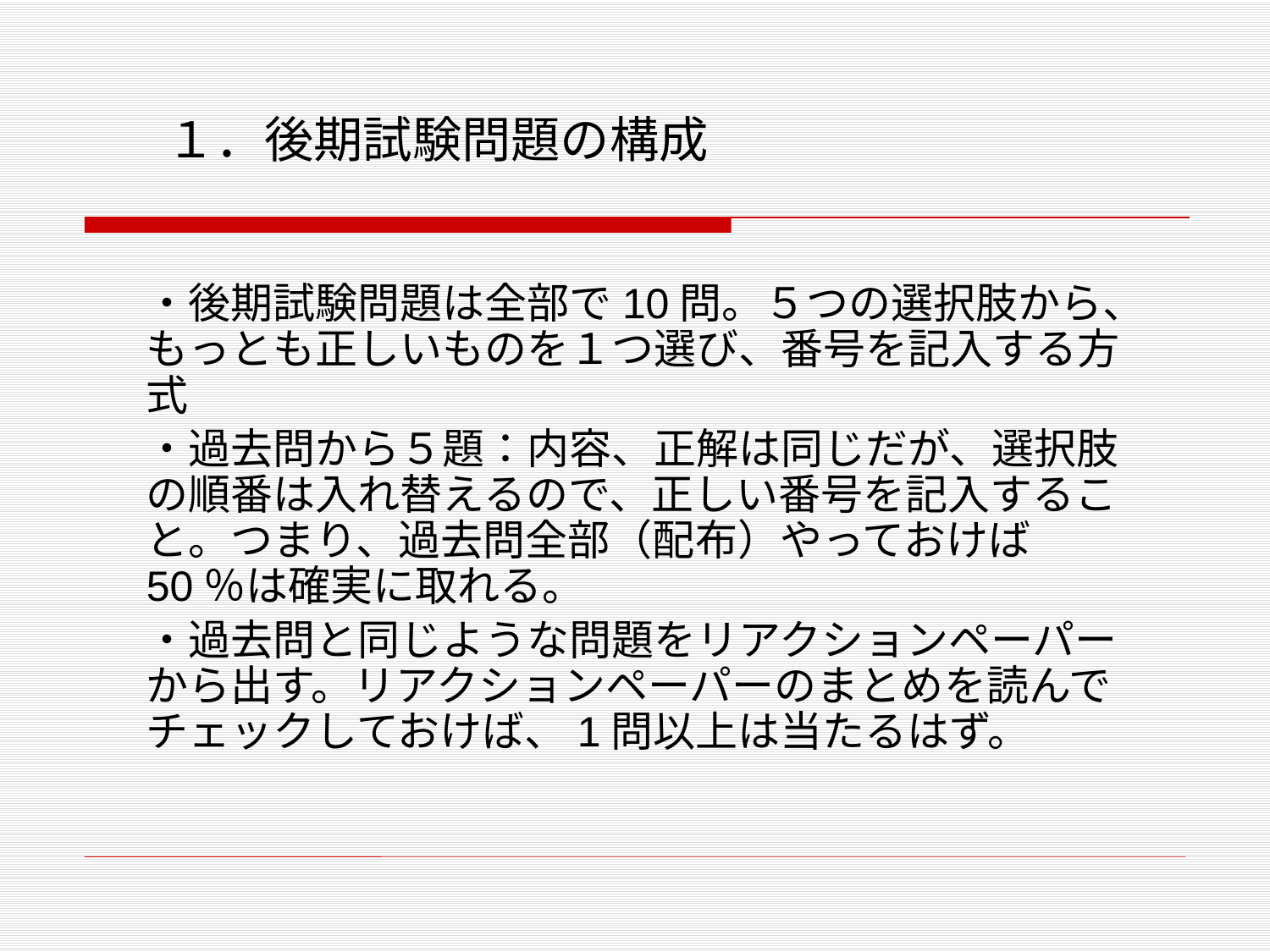

# １．後期試験問題の構成
・後期試験問題は全部で10問。５つの選択肢から、もっとも正しいものを１つ選び、番号を記入する方式
・過去問から５題：内容、正解は同じだが、選択肢の順番は入れ替えるので、正しい番号を記入すること。つまり、過去問全部（配布）やっておけば50％は確実に取れる。
・過去問と同じような問題をリアクションペーパーから出す。リアクションペーパーのまとめを読んでチェックしておけば、1問以上は当たるはず。